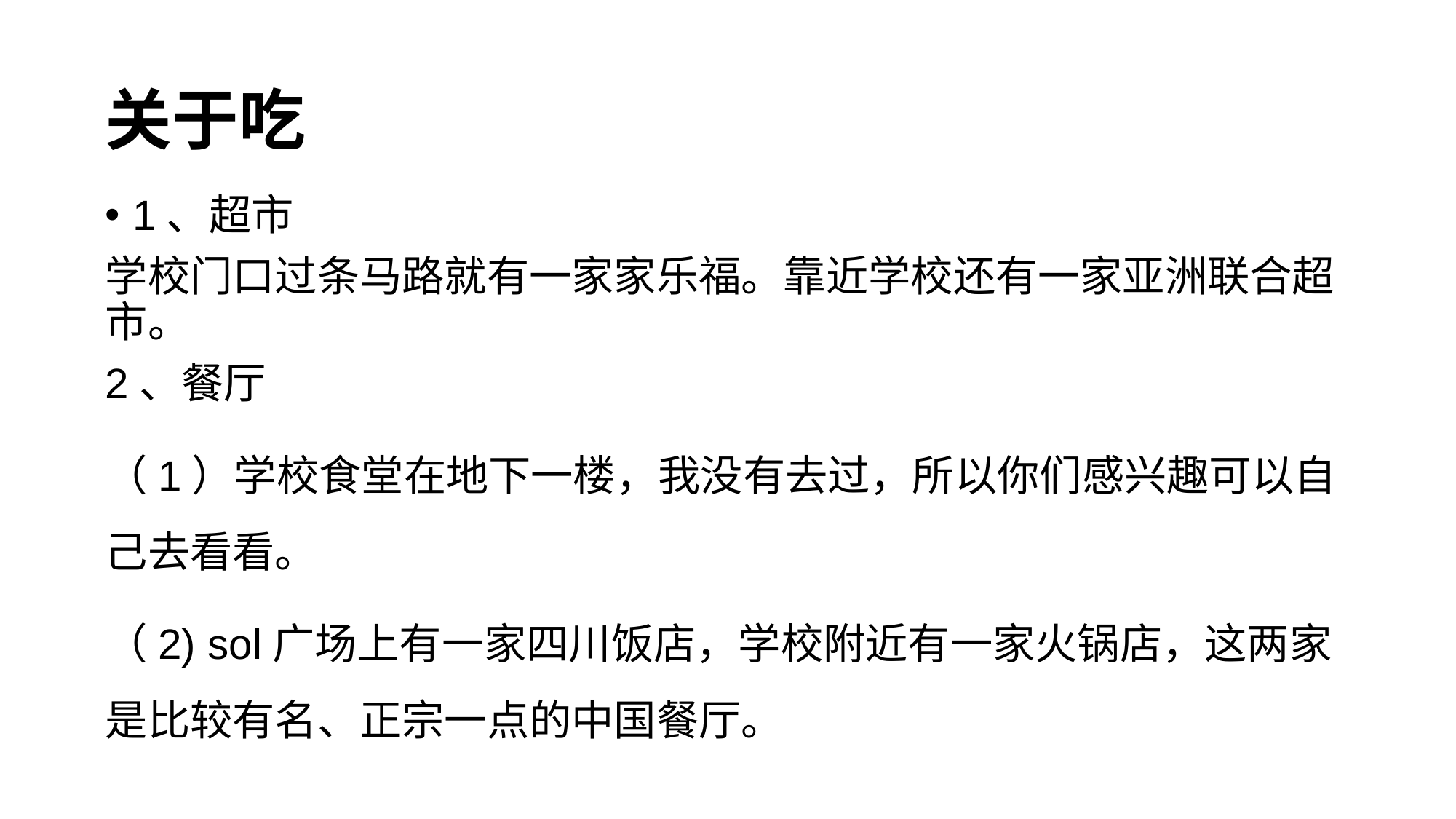

# 关于吃
1、超市
学校门口过条马路就有一家家乐福。靠近学校还有一家亚洲联合超市。
2、餐厅
（1）学校食堂在地下一楼，我没有去过，所以你们感兴趣可以自己去看看。
（2) sol广场上有一家四川饭店，学校附近有一家火锅店，这两家是比较有名、正宗一点的中国餐厅。